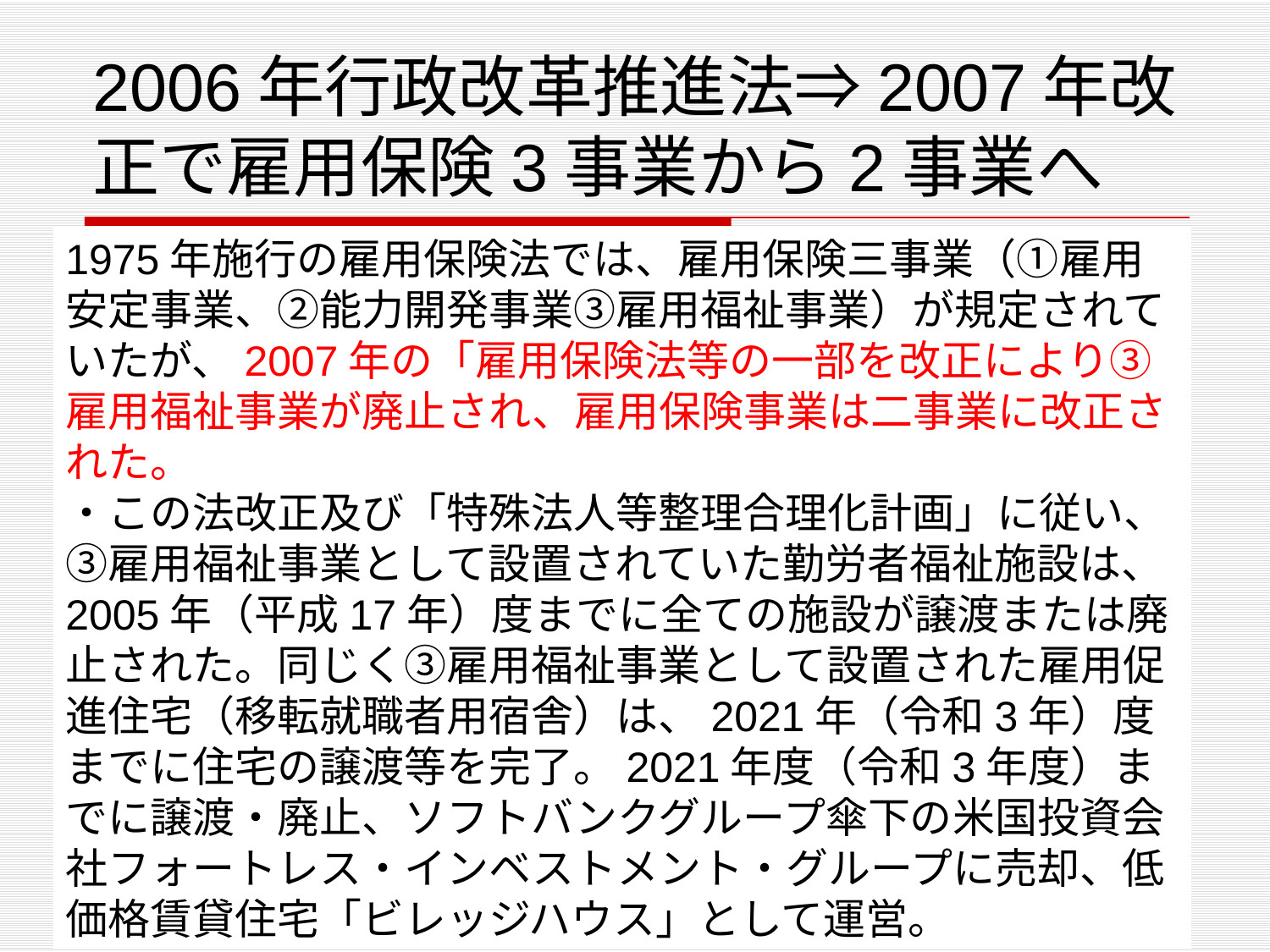

# 2006年行政改革推進法⇒2007年改正で雇用保険3事業から2事業へ
1975年施行の雇用保険法では、雇用保険三事業（①雇用安定事業、②能力開発事業③雇用福祉事業）が規定されていたが、2007年の「雇用保険法等の一部を改正により③雇用福祉事業が廃止され、雇用保険事業は二事業に改正された。
・この法改正及び「特殊法人等整理合理化計画」に従い、③雇用福祉事業として設置されていた勤労者福祉施設は、2005年（平成17年）度までに全ての施設が譲渡または廃止された。同じく③雇用福祉事業として設置された雇用促進住宅（移転就職者用宿舎）は、2021年（令和3年）度までに住宅の譲渡等を完了。2021年度（令和3年度）までに譲渡・廃止、ソフトバンクグループ傘下の米国投資会社フォートレス・インベストメント・グループに売却、低価格賃貸住宅「ビレッジハウス」として運営。
5